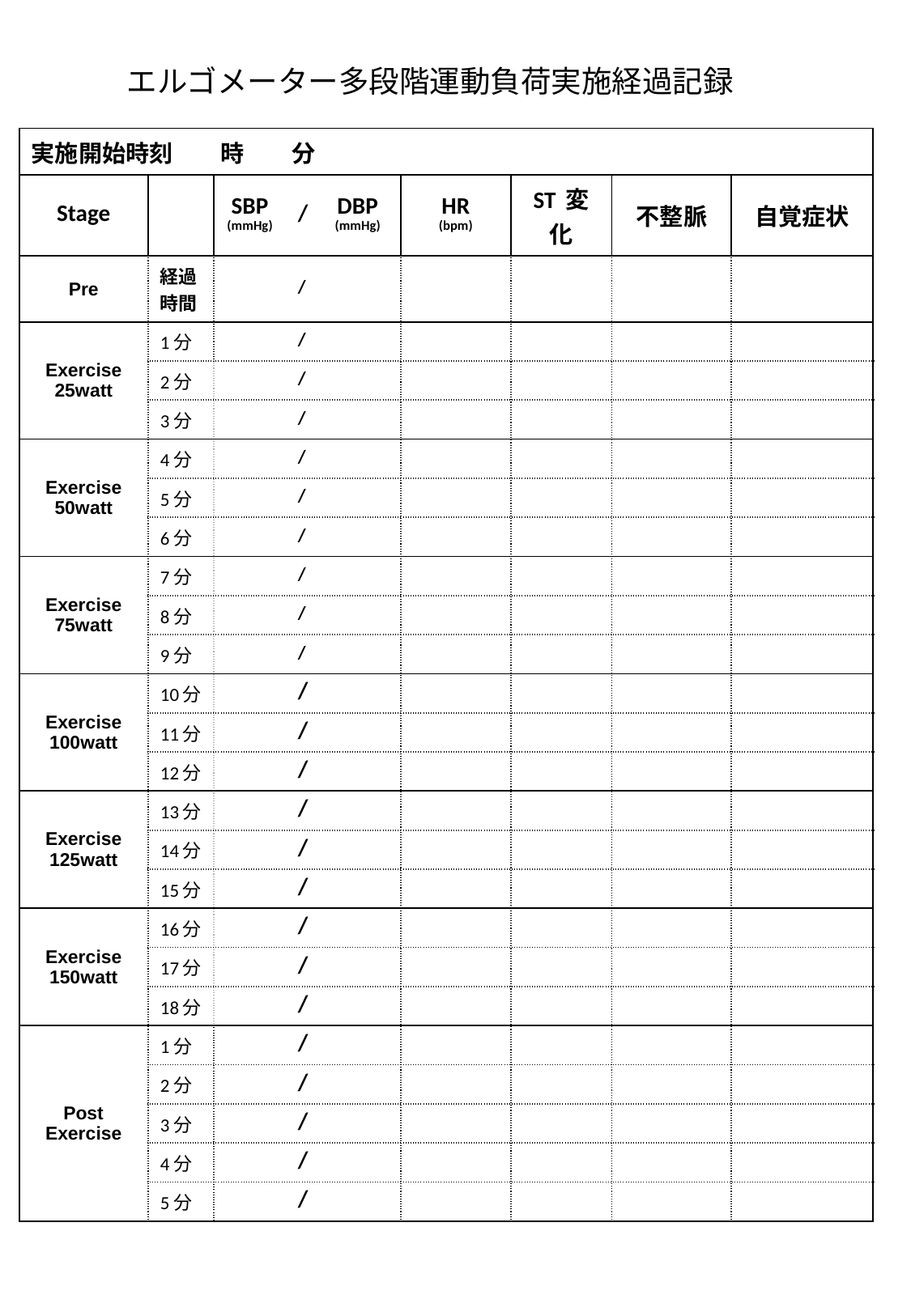

エルゴメーター多段階運動負荷実施経過記録
| 実施開始時刻　　時　　分 |  |  |  |  |  |  |  |  |
| --- | --- | --- | --- | --- | --- | --- | --- | --- |
| Stage |  | SBP (mmHg) | / | DBP (mmHg) | HR (bpm) | ST 変化 | 不整脈 | 自覚症状 |
| Pre | 経過時間 |  | / |  |  |  |  |  |
| Exercise 25watt | 1分 |  | / |  |  |  |  |  |
|  | 2分 |  | / |  |  |  |  |  |
|  | 3分 |  | / |  |  |  |  |  |
| Exercise 50watt | 4分 |  | / |  |  |  |  |  |
|  | 5分 |  | / |  |  |  |  |  |
|  | 6分 |  | / |  |  |  |  |  |
| Exercise 75watt | 7分 |  | / |  |  |  |  |  |
|  | 8分 |  | / |  |  |  |  |  |
|  | 9分 |  | / |  |  |  |  |  |
| Exercise 100watt | 10分 |  | / |  |  |  |  |  |
|  | 11分 |  | / |  |  |  |  |  |
|  | 12分 |  | / |  |  |  |  |  |
| Exercise 125watt | 13分 |  | / |  |  |  |  |  |
|  | 14分 |  | / |  |  |  |  |  |
|  | 15分 |  | / |  |  |  |  |  |
| Exercise 150watt | 16分 |  | / |  |  |  |  |  |
|  | 17分 |  | / |  |  |  |  |  |
|  | 18分 |  | / |  |  |  |  |  |
| Post Exercise | 1分 |  | / |  |  |  |  |  |
|  | 2分 |  | / |  |  |  |  |  |
|  | 3分 |  | / |  |  |  |  |  |
|  | 4分 |  | / |  |  |  |  |  |
|  | 5分 |  | / |  |  |  |  |  |